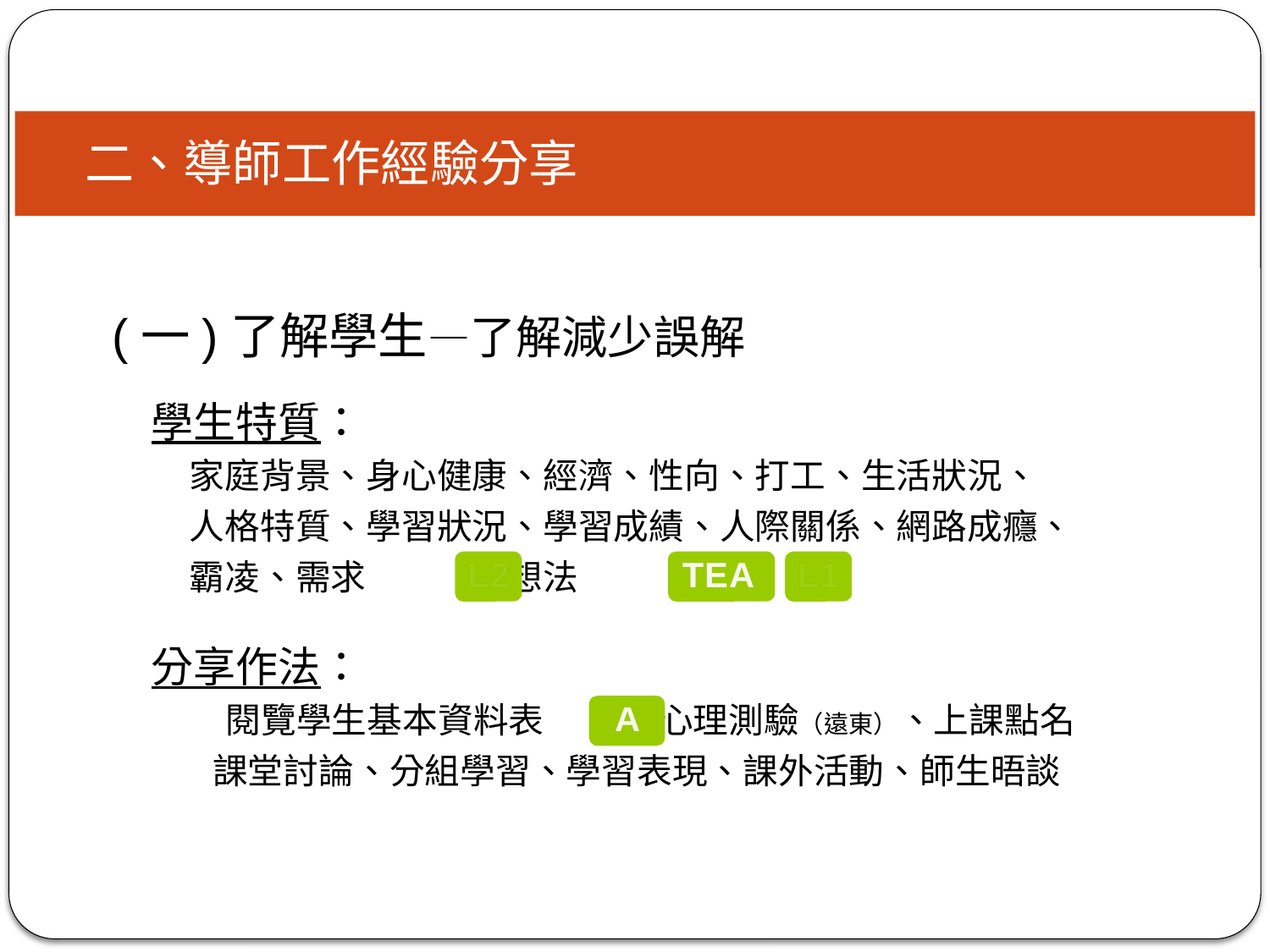

二、導師工作經驗分享
二、導師工作經驗分享
(一)了解學生—了解減少誤解
   學生特質：
       家庭背景、身心健康、經濟、性向、打工、生活狀況、
       人格特質、學習狀況、學習成績、人際關係、網路成癮、
       霸凌、需求　　　、想法
   分享作法：
　   　閱覽學生基本資料表　　 、心理測驗（遠東）、上課點名
     　課堂討論、分組學習、學習表現、課外活動、師生晤談
L2

TEA

L1

A